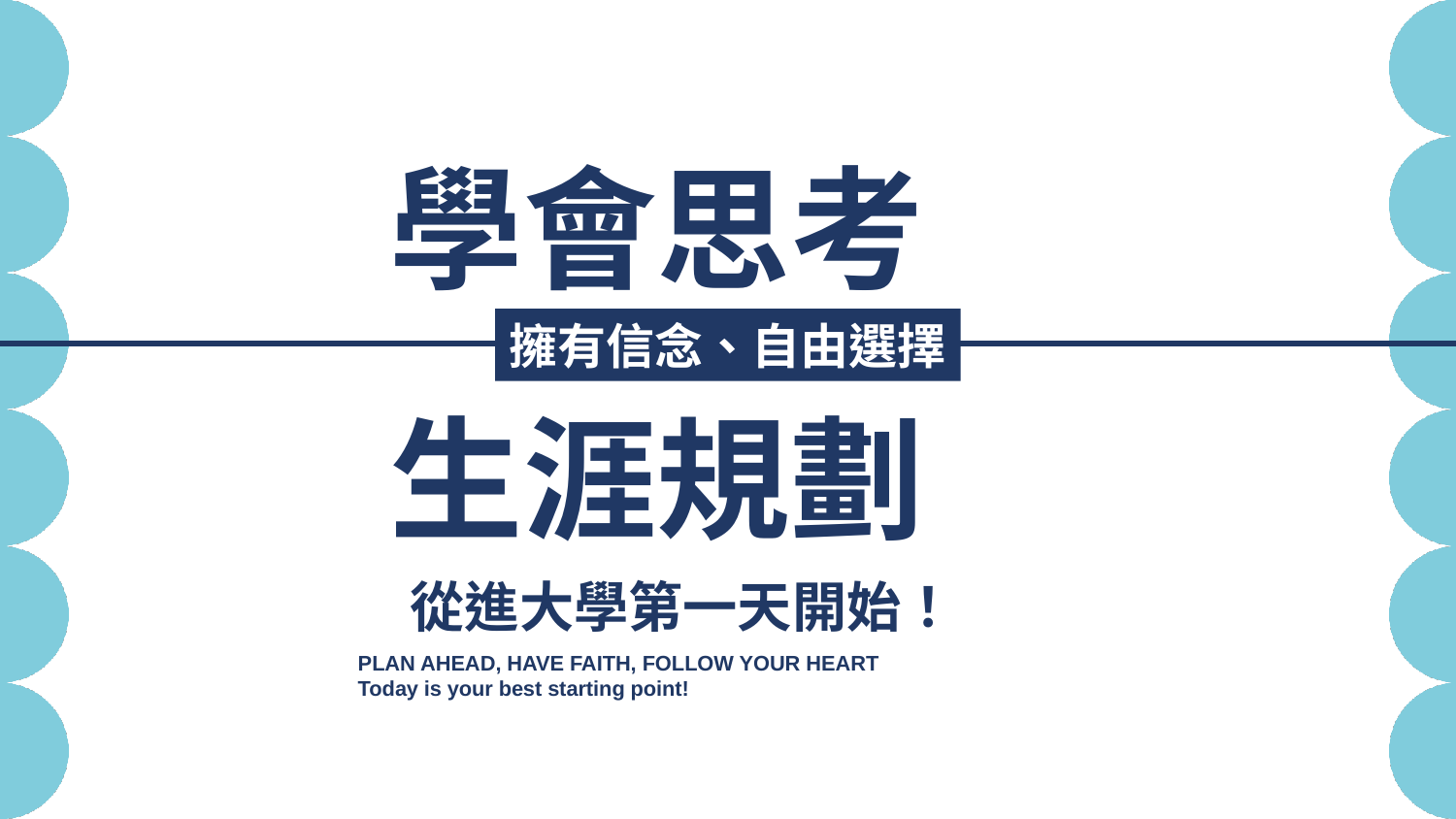

學會思考

生涯規劃
從進大學第一天開始！
擁有信念、自由選擇
PLAN AHEAD, HAVE FAITH, FOLLOW YOUR HEART
Today is your best starting point!